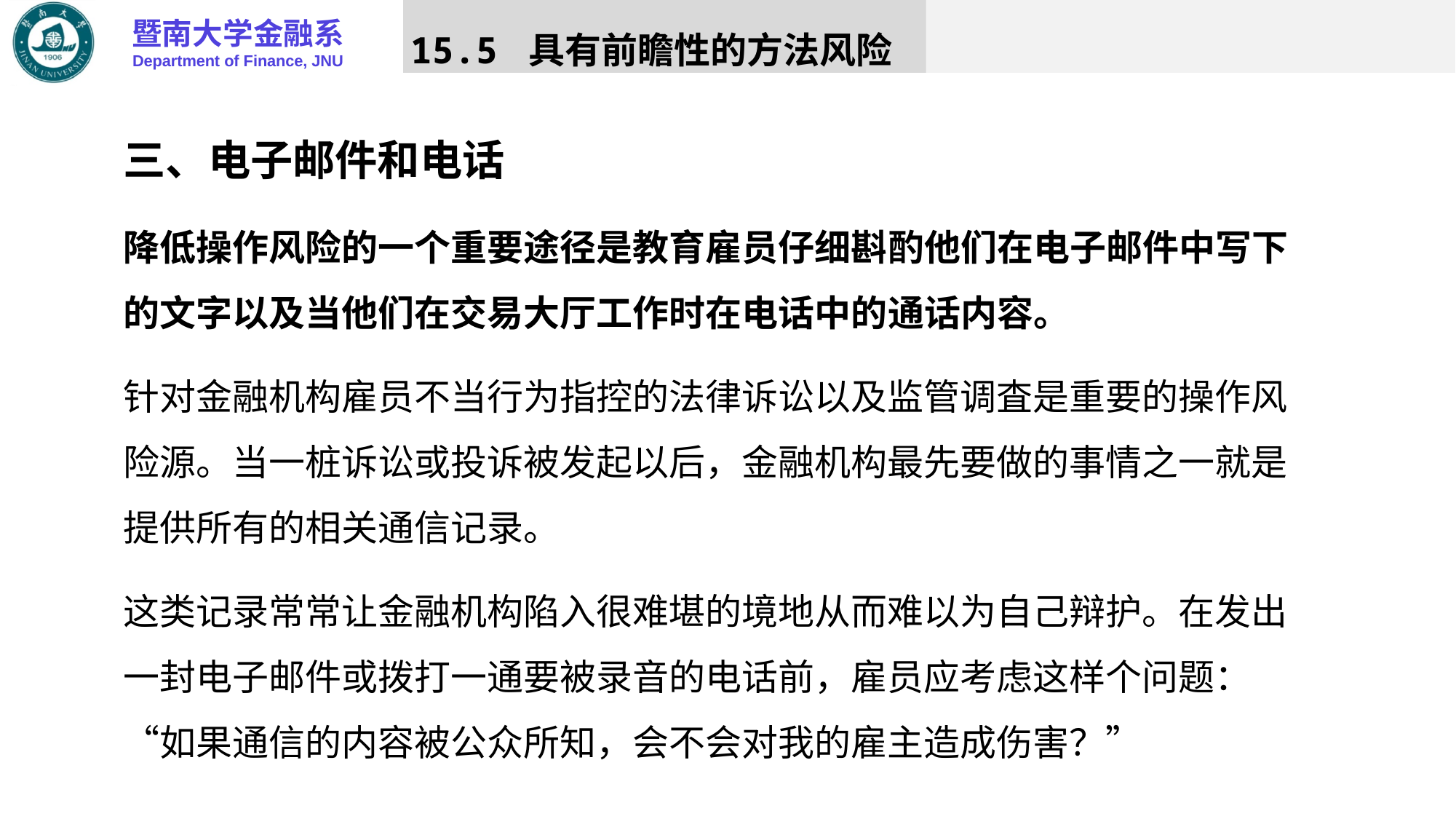

15.5 具有前瞻性的方法风险
三、电子邮件和电话
降低操作风险的一个重要途径是教育雇员仔细斟酌他们在电子邮件中写下的文字以及当他们在交易大厅工作时在电话中的通话内容。
针对金融机构雇员不当行为指控的法律诉讼以及监管调査是重要的操作风险源。当一桩诉讼或投诉被发起以后，金融机构最先要做的事情之一就是提供所有的相关通信记录。
这类记录常常让金融机构陷入很难堪的境地从而难以为自己辩护。在发出一封电子邮件或拨打一通要被录音的电话前，雇员应考虑这样个问题：“如果通信的内容被公众所知，会不会对我的雇主造成伤害？”